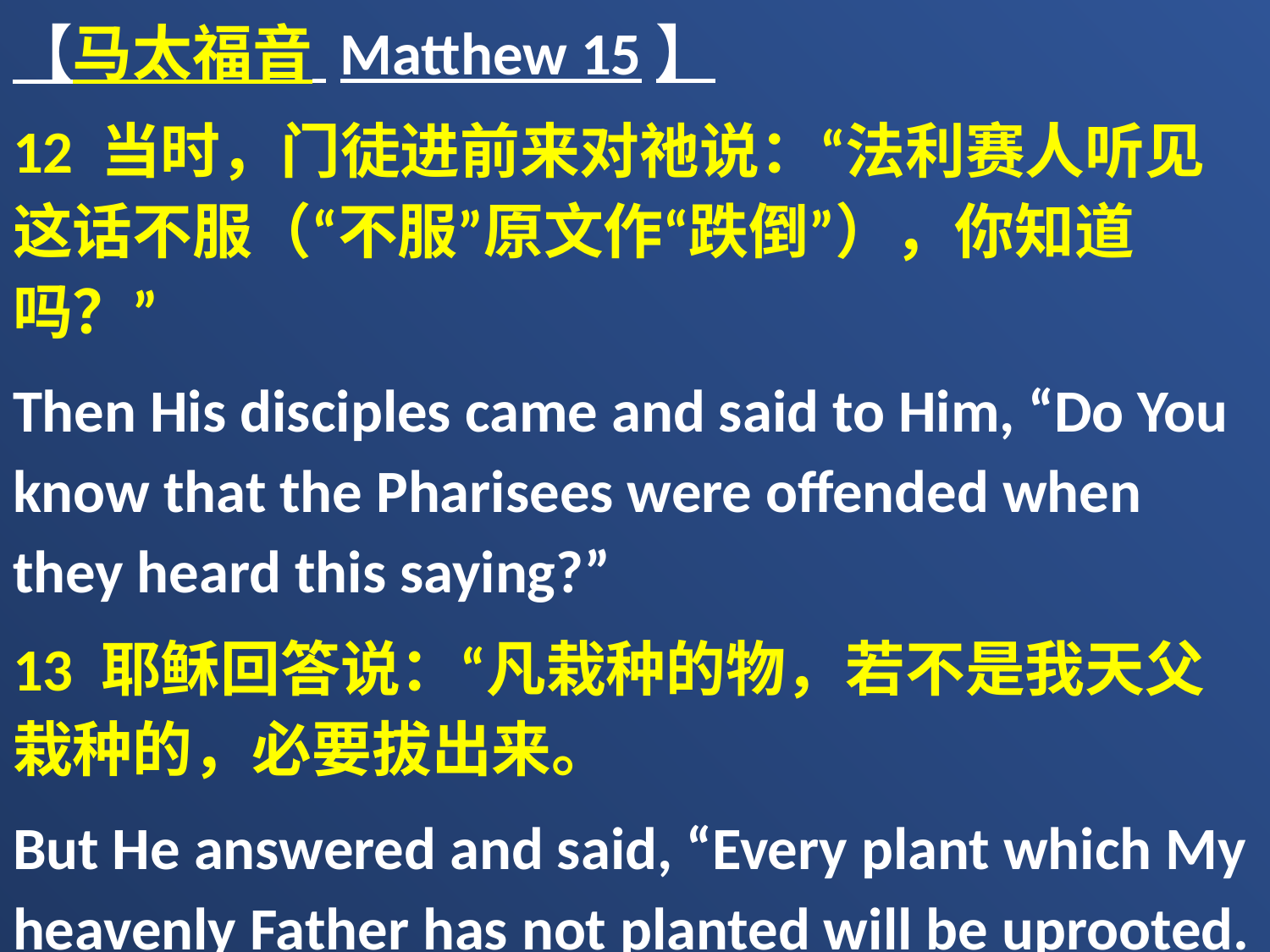

【马太福音 Matthew 15】
12 当时，门徒进前来对祂说：“法利赛人听见这话不服（“不服”原文作“跌倒”），你知道吗？”
Then His disciples came and said to Him, “Do You know that the Pharisees were offended when they heard this saying?”
13 耶稣回答说：“凡栽种的物，若不是我天父栽种的，必要拔出来。
But He answered and said, “Every plant which My heavenly Father has not planted will be uprooted.